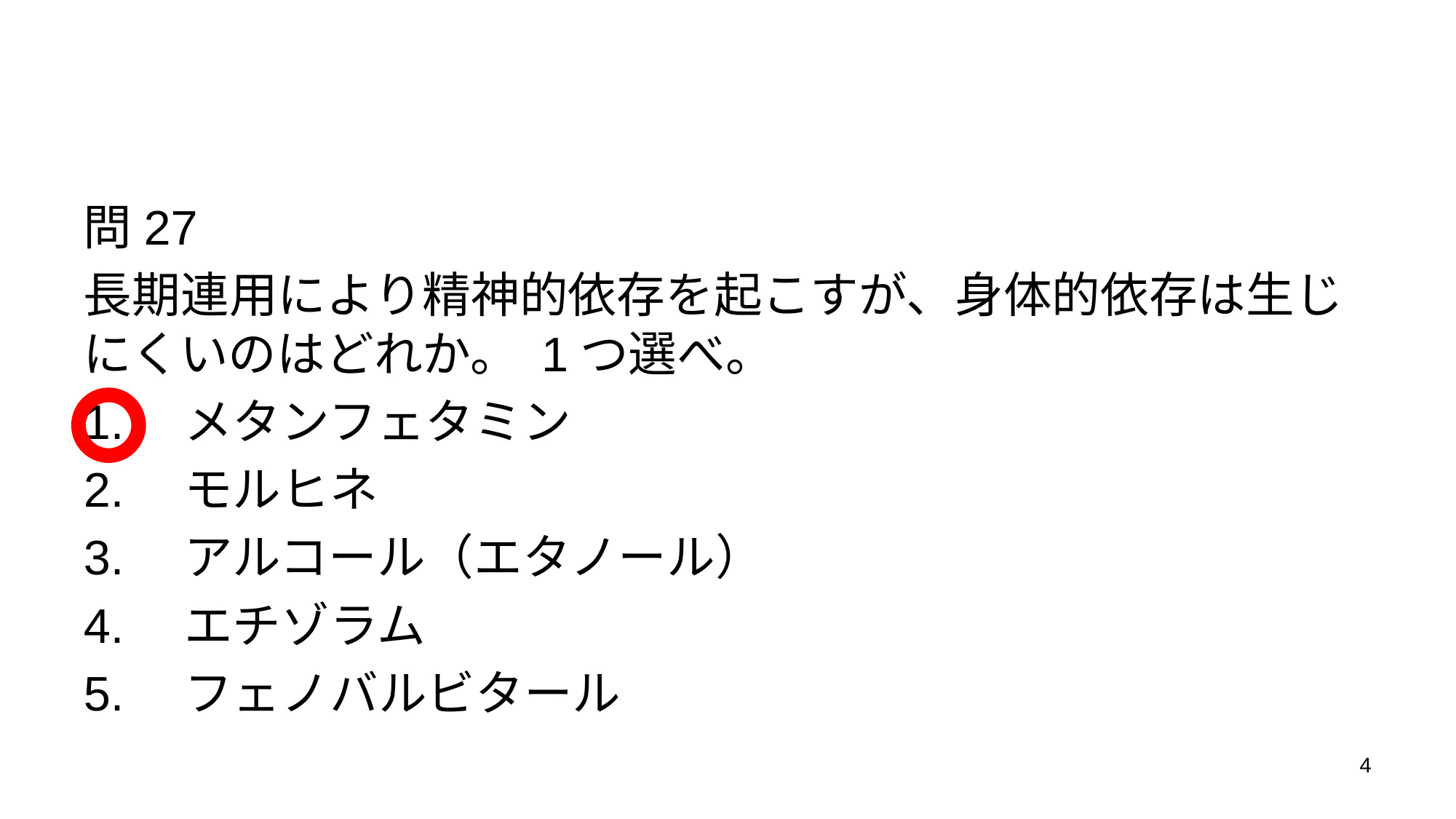

#
問27
長期連用により精神的依存を起こすが、身体的依存は生じにくいのはどれか。 1つ選べ。
1.　メタンフェタミン
2.　モルヒネ
3.　アルコール（エタノール）
4.　エチゾラム
5.　フェノバルビタール

4